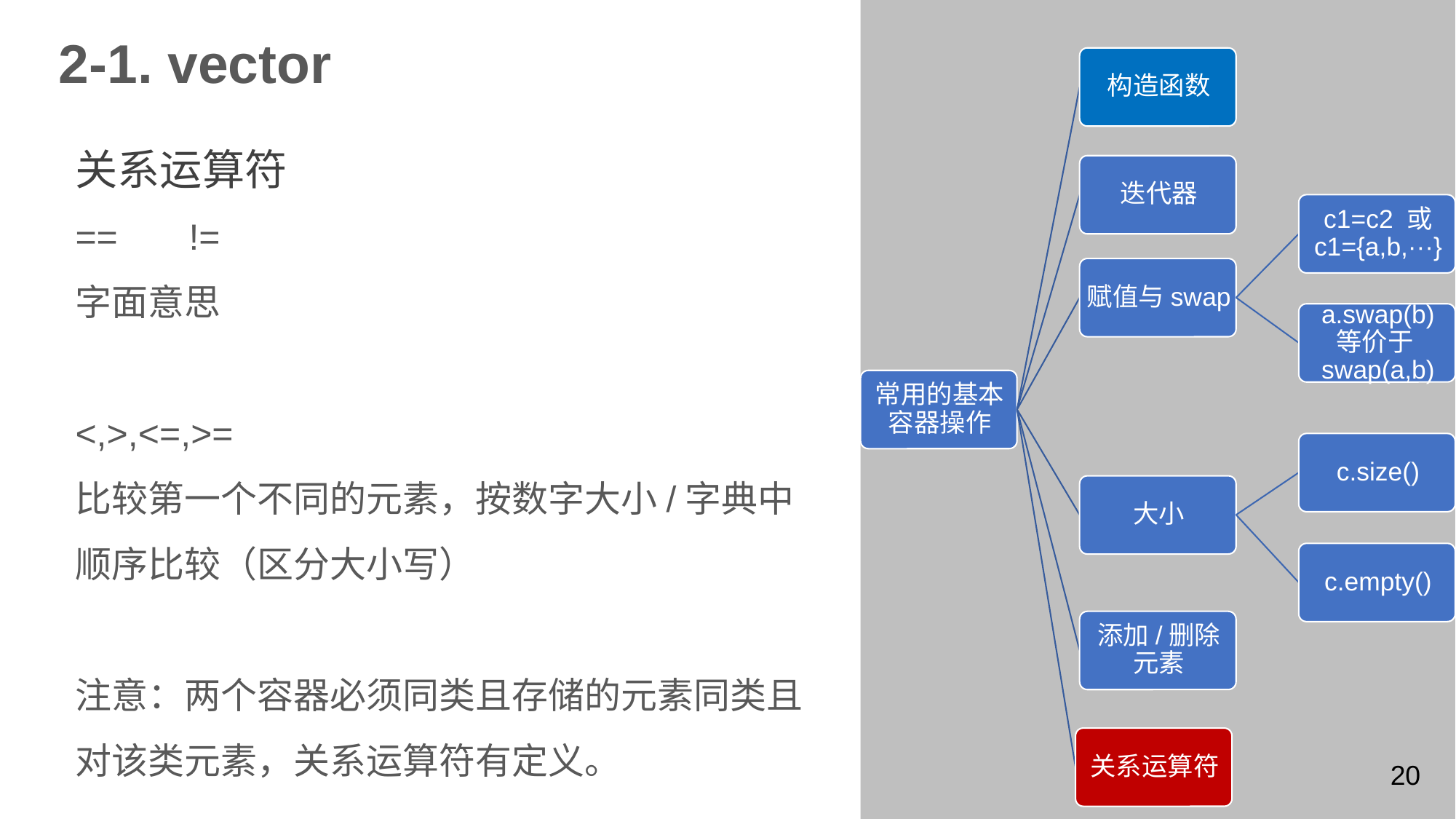

常用的基本容器操作

构造函数

赋值与swap

c1=c2 或 c1={a,b,···}

a.swap(b) 等价于swap(a,b)

大小

c.size()

c.empty()

添加/删除元素

关系运算符

迭代器
2-1. vector
关系运算符
==       !=
字面意思

<,>,<=,>=
比较第一个不同的元素，按数字大小/字典中顺序比较（区分大小写）

注意：两个容器必须同类且存储的元素同类且对该类元素，关系运算符有定义。
20